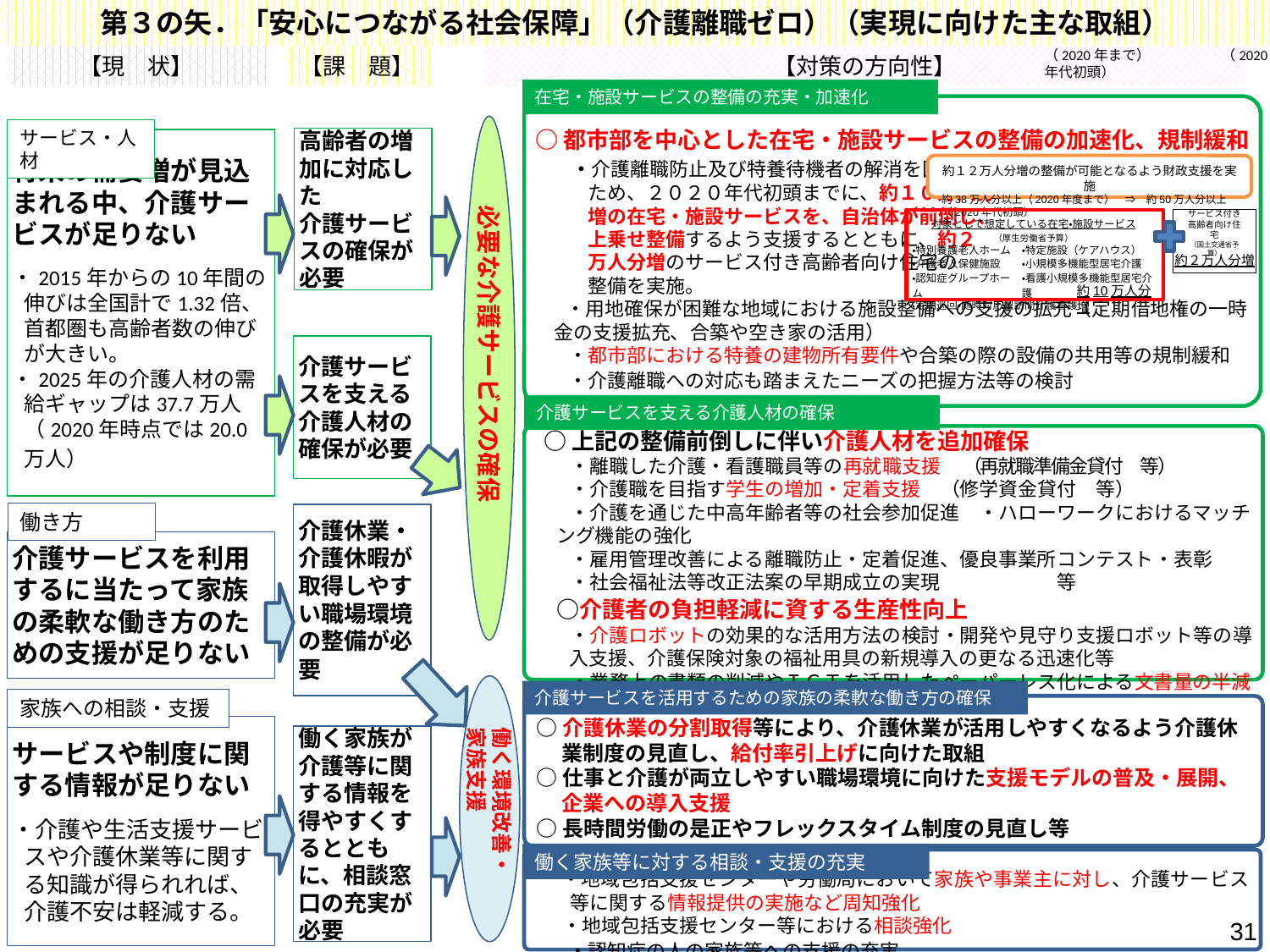

第３の矢．「安心につながる社会保障」（介護離職ゼロ）（実現に向けた主な取組）
＋約３４万人　　　　　＋約４０万人
（2020年まで）　　　　　（2020年代初頭）
【現　状】
【課　題】
【対策の方向性】
在宅・施設サービスの整備の充実・加速化
 ○都市部を中心とした在宅・施設サービスの整備の加速化、規制緩和
　　・介護離職防止及び特養待機者の解消を図る
　　　ため、２０２０年代初頭までに、約１０万人分
　　　増の在宅・施設サービスを、自治体が前倒し、
　　　上乗せ整備するよう支援するとともに、約２
　　　万人分増のサービス付き高齢者向け住宅の
　　　整備を実施。
　　・用地確保が困難な地域における施設整備への支援の拡充（定期借地権の一時金の支援拡充、合築や空き家の活用）
　　・都市部における特養の建物所有要件や合築の際の設備の共用等の規制緩和
　　・介護離職への対応も踏まえたニーズの把握方法等の検討
必要な介護サービスの確保
サービス・人材
高齢者の増加に対応した
介護サービスの確保が必要
将来の需要増が見込まれる中、介護サービスが足りない

・2015年からの10年間の伸びは全国計で1.32倍、首都圏も高齢者数の伸びが大きい。
・2025年の介護人材の需給ギャップは37.7万人（2020年時点では20.0万人）
約１２万人分増の整備が可能となるよう財政支援を実施
約38万人分以上（2020年度まで）　⇒　約50万人分以上（2020年代初頭）

| 対象として想定している在宅・施設サービス （厚生労働省予算） |  |
| --- | --- |
| ・特別養護老人ホーム | ・特定施設（ケアハウス） |
| ・介護老人保健施設 | ・小規模多機能型居宅介護 |
| ・認知症グループホーム | ・看護小規模多機能型居宅介護 |
| ・定期巡回・随時対応型訪問介護看護 |  |

サービス付き
高齢者向け住宅
（国土交通省予算）

約２万人分増
約10万人分増
介護サービスを支える介護人材の確保が必要
介護サービスを支える介護人材の確保

○上記の整備前倒しに伴い介護人材を追加確保
　　・離職した介護・看護職員等の再就職支援 　（再就職準備金貸付　等）
　　・介護職を目指す学生の増加・定着支援　（修学資金貸付　等）
　　・介護を通じた中高年齢者等の社会参加促進　・ハローワークにおけるマッチング機能の強化
　　・雇用管理改善による離職防止・定着促進、優良事業所コンテスト・表彰
　　・社会福祉法等改正法案の早期成立の実現　　　　　　等
　○介護者の負担軽減に資する生産性向上
　　・介護ロボットの効果的な活用方法の検討・開発や見守り支援ロボット等の導入支援、介護保険対象の福祉用具の新規導入の更なる迅速化等
　　・業務上の書類の削減やＩＣＴを活用したペーパーレス化による文書量の半減

働き方
介護休業・介護休暇が取得しやすい職場環境の整備が必要
介護サービスを利用するに当たって家族の柔軟な働き方のための支援が足りない

働く環境改善・
家族支援
介護サービスを活用するための家族の柔軟な働き方の確保
家族への相談・支援
○介護休業の分割取得等により、介護休業が活用しやすくなるよう介護休業制度の見直し、給付率引上げに向けた取組
○仕事と介護が両立しやすい職場環境に向けた支援モデルの普及・展開、企業への導入支援
○長時間労働の是正やフレックスタイム制度の見直し等
サービスや制度に関する情報が足りない

・介護や生活支援サービスや介護休業等に関する知識が得られれば、介護不安は軽減する。
働く家族が介護等に関する情報を得やすくするとともに、相談窓口の充実が必要

働く家族等に対する相談・支援の充実
　 ・地域包括支援センターや労働局において家族や事業主に対し、介護サービス等に関する情報提供の実施など周知強化
     ・地域包括支援センター等における相談強化
  　・認知症の人の家族等への支援の充実
31